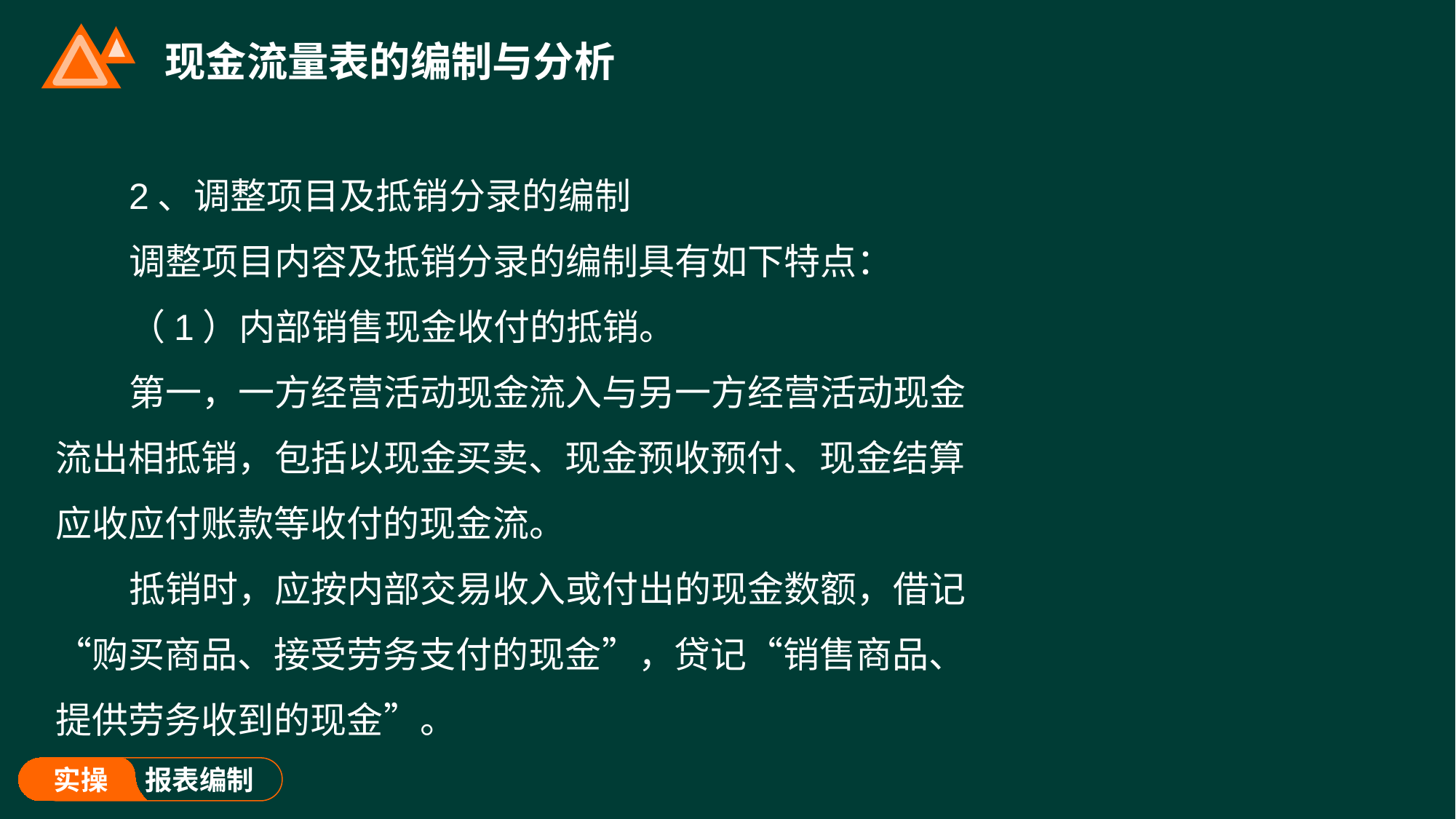

# 现金流量表的编制与分析
2、调整项目及抵销分录的编制
调整项目内容及抵销分录的编制具有如下特点：
（1）内部销售现金收付的抵销。
第一，一方经营活动现金流入与另一方经营活动现金流出相抵销，包括以现金买卖、现金预收预付、现金结算应收应付账款等收付的现金流。
抵销时，应按内部交易收入或付出的现金数额，借记“购买商品、接受劳务支付的现金”，贷记“销售商品、提供劳务收到的现金”。